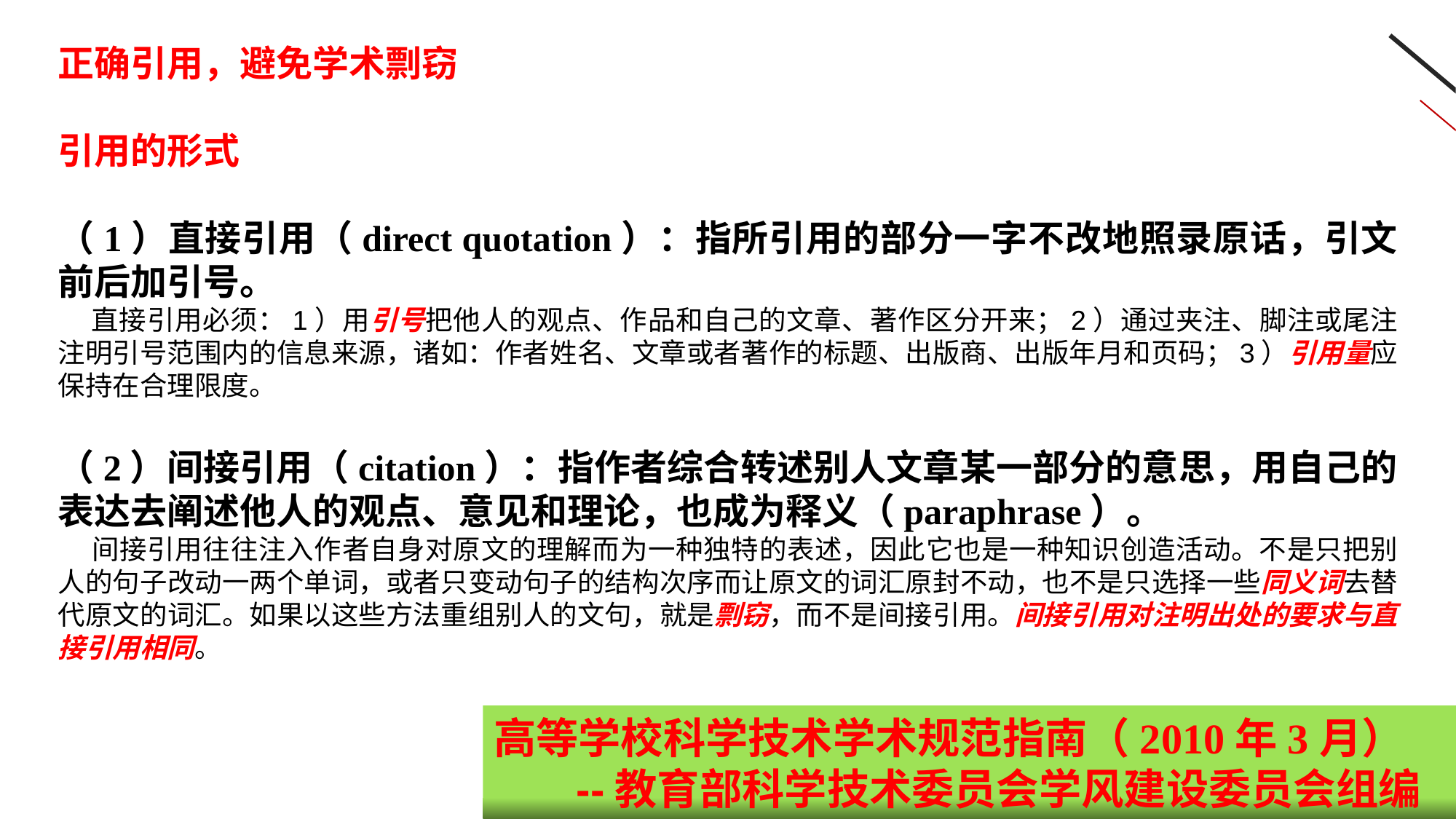

正确引用，避免学术剽窃

引用的形式

（1）直接引用（direct quotation）：指所引用的部分一字不改地照录原话，引文前后加引号。
    直接引用必须：1）用引号把他人的观点、作品和自己的文章、著作区分开来；2）通过夹注、脚注或尾注注明引号范围内的信息来源，诸如：作者姓名、文章或者著作的标题、出版商、出版年月和页码；3）引用量应保持在合理限度。

（2）间接引用（citation）：指作者综合转述别人文章某一部分的意思，用自己的表达去阐述他人的观点、意见和理论，也成为释义（paraphrase）。
    间接引用往往注入作者自身对原文的理解而为一种独特的表述，因此它也是一种知识创造活动。不是只把别人的句子改动一两个单词，或者只变动句子的结构次序而让原文的词汇原封不动，也不是只选择一些同义词去替代原文的词汇。如果以这些方法重组别人的文句，就是剽窃，而不是间接引用。间接引用对注明出处的要求与直接引用相同。

请输入你的标题
高等学校科学技术学术规范指南（2010年3月）
       --教育部科学技术委员会学风建设委员会组编